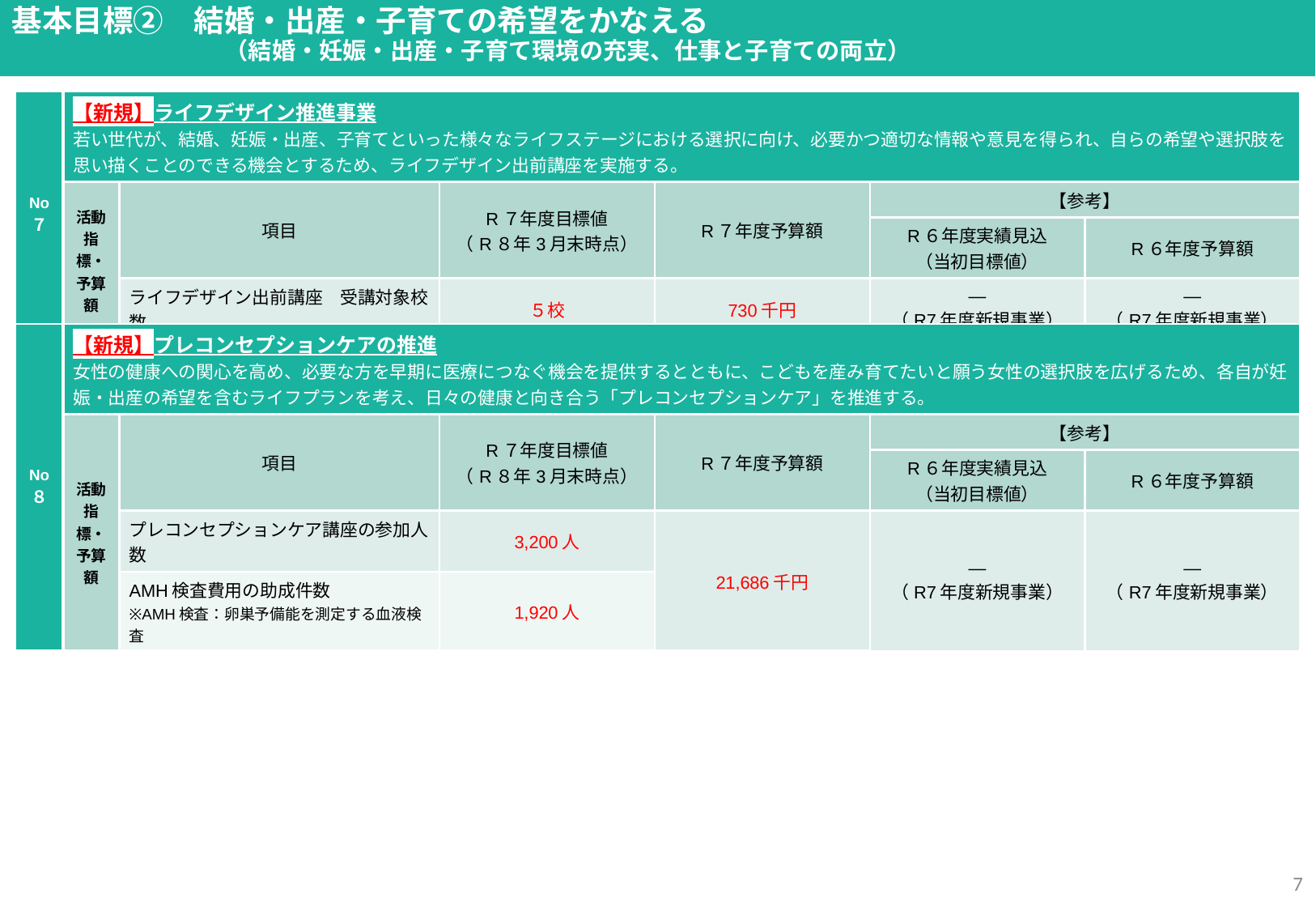

基本目標②　結婚・出産・子育ての希望をかなえる
　　　　　　　    （結婚・妊娠・出産・子育て環境の充実、仕事と子育ての両立）
| No ７ | 【新規】ライフデザイン推進事業 若い世代が、結婚、妊娠・出産、⼦育てといった様々なライフステージにおける選択に向け、必要かつ適切な情報や意⾒を得られ、⾃らの希望や選択肢を思い描くことのできる機会とするため、ライフデザイン出前講座を実施する。 |  |  |  |  |  |
| --- | --- | --- | --- | --- | --- | --- |
|  | 活動指標・予算額 | 項目 | R７年度目標値 （R８年3月末時点） | R７年度予算額 | 【参考】 |  |
|  | 活動指標・実績 | 項目 | R6年度目標値 （令和6年3月末時点） | 令和6年度予算額 | R６年度実績見込 （当初目標値） | R６年度予算額 |
|  |  | ライフデザイン出前講座　受講対象校数 | ５校 | 730千円 | ― （R7年度新規事業） | ― （R7年度新規事業） |
| No ８ | 【新規】プレコンセプションケアの推進 女性の健康への関心を高め、必要な方を早期に医療につなぐ機会を提供するとともに、こどもを産み育てたいと願う女性の選択肢を広げるため、各自が妊娠・出産の希望を含むライフプランを考え、日々の健康と向き合う「プレコンセプションケア」を推進する。 |  |  |  |  |  |
| --- | --- | --- | --- | --- | --- | --- |
|  | 活動指標・予算額 | 項目 | R７年度目標値 （R８年3月末時点） | R７年度予算額 | 【参考】 |  |
|  | 活動指標・実績 | 項目 | R6年度目標値 （令和6年3月末時点） | 令和6年度予算額 | R６年度実績見込 （当初目標値） | R６年度予算額 |
|  |  | プレコンセプションケア講座の参加人数 | 3,200人 | 21,686千円 | ― （R7年度新規事業） | ― （R7年度新規事業） |
|  |  | AMH検査費用の助成件数 ※AMH検査：卵巣予備能を測定する血液検査 | 1,920人 |  |  |  |
7